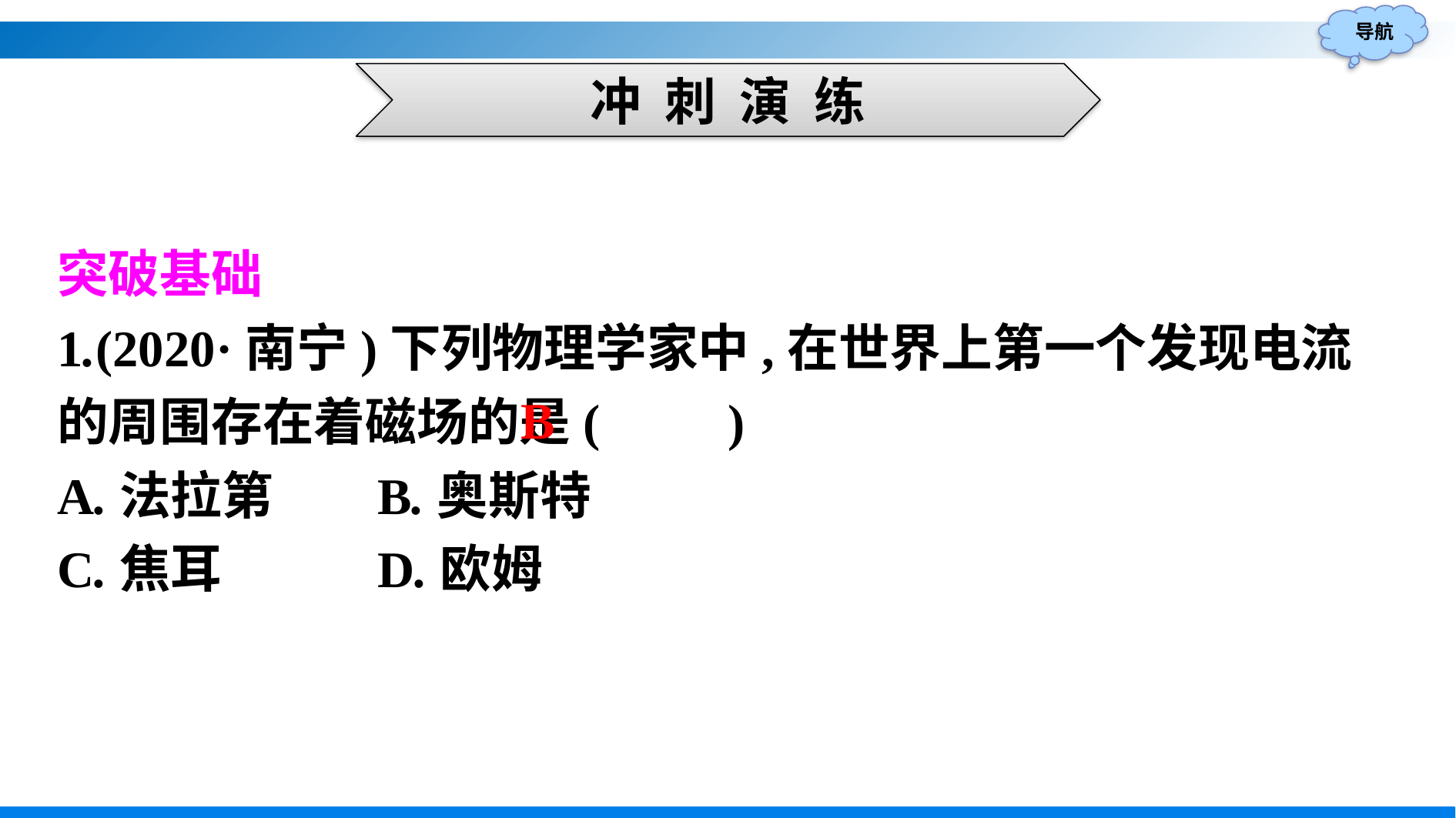

冲  刺  演  练
突破基础
1.(2020·南宁)下列物理学家中,在世界上第一个发现电流的周围存在着磁场的是(　　)
A.法拉第		B.奥斯特
C.焦耳		D.欧姆
B